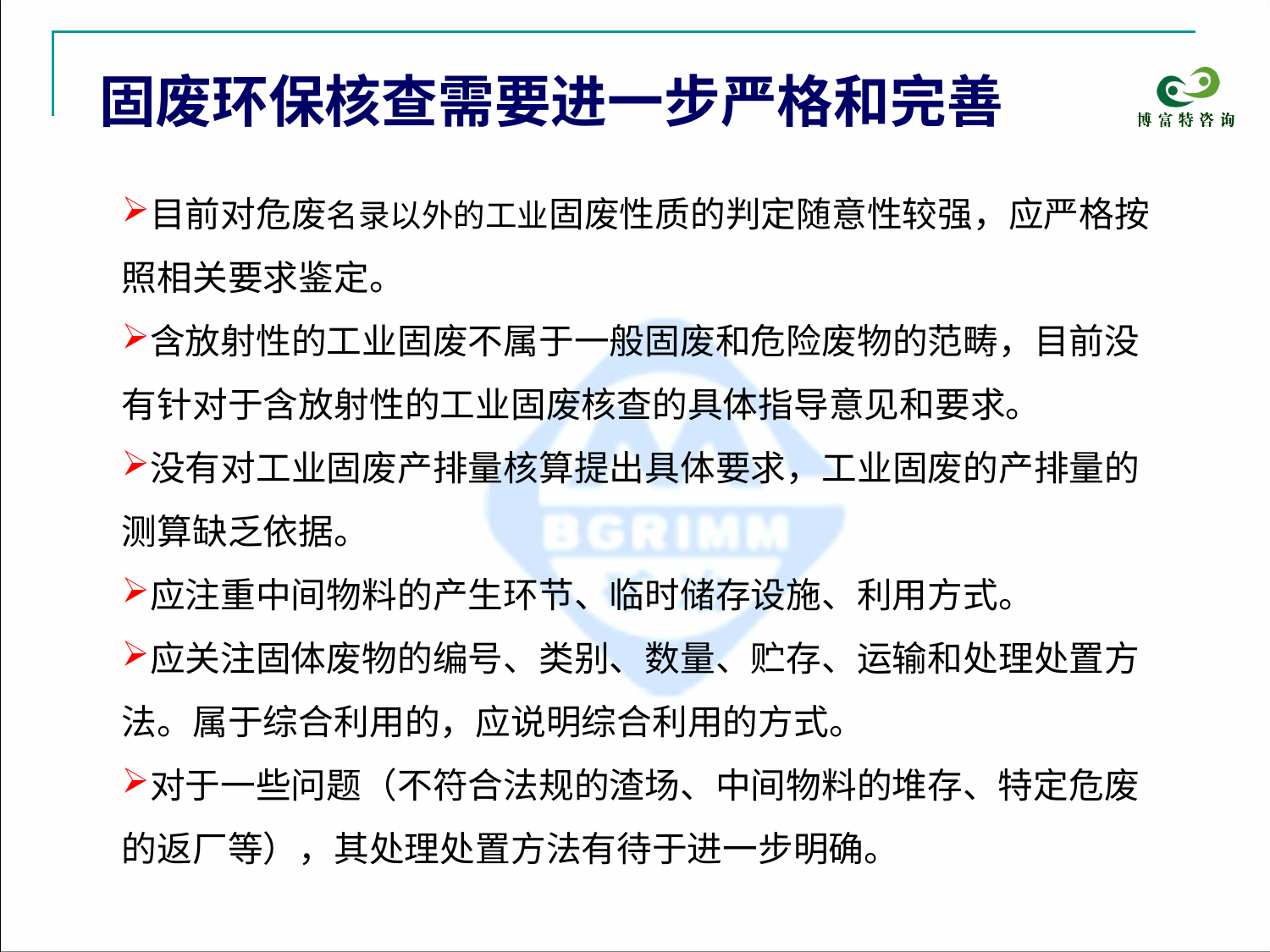

固废环保核查需要进一步严格和完善
目前对危废名录以外的工业固废性质的判定随意性较强，应严格按照相关要求鉴定。
含放射性的工业固废不属于一般固废和危险废物的范畴，目前没有针对于含放射性的工业固废核查的具体指导意见和要求。
没有对工业固废产排量核算提出具体要求，工业固废的产排量的测算缺乏依据。
应注重中间物料的产生环节、临时储存设施、利用方式。
应关注固体废物的编号、类别、数量、贮存、运输和处理处置方法。属于综合利用的，应说明综合利用的方式。
对于一些问题（不符合法规的渣场、中间物料的堆存、特定危废的返厂等），其处理处置方法有待于进一步明确。